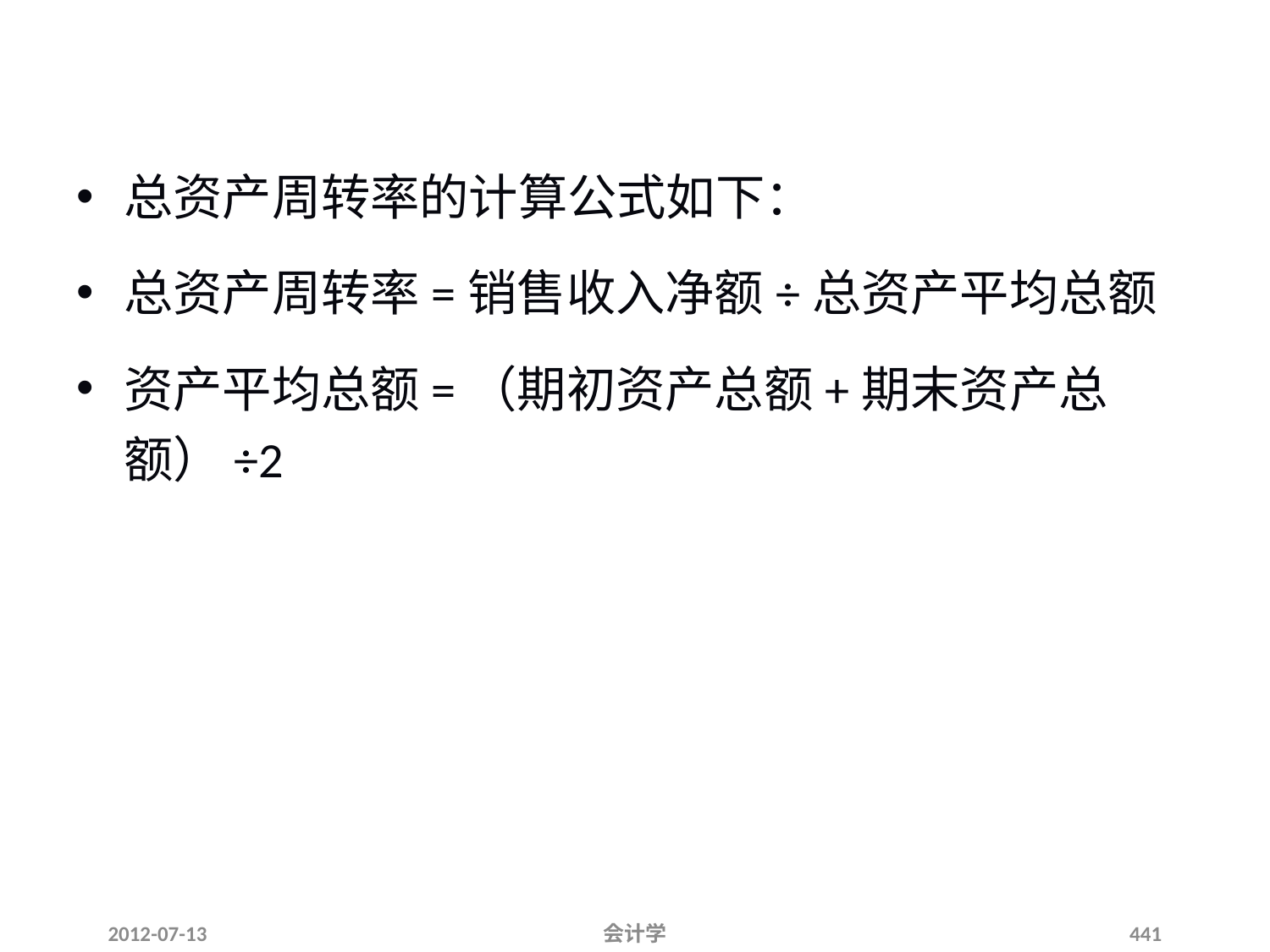

# （三）总资产周转率
总资产周转率的计算公式如下：
总资产周转率=销售收入净额÷总资产平均总额
资产平均总额=（期初资产总额+期末资产总额）÷2

2012-07-13
会计学
441